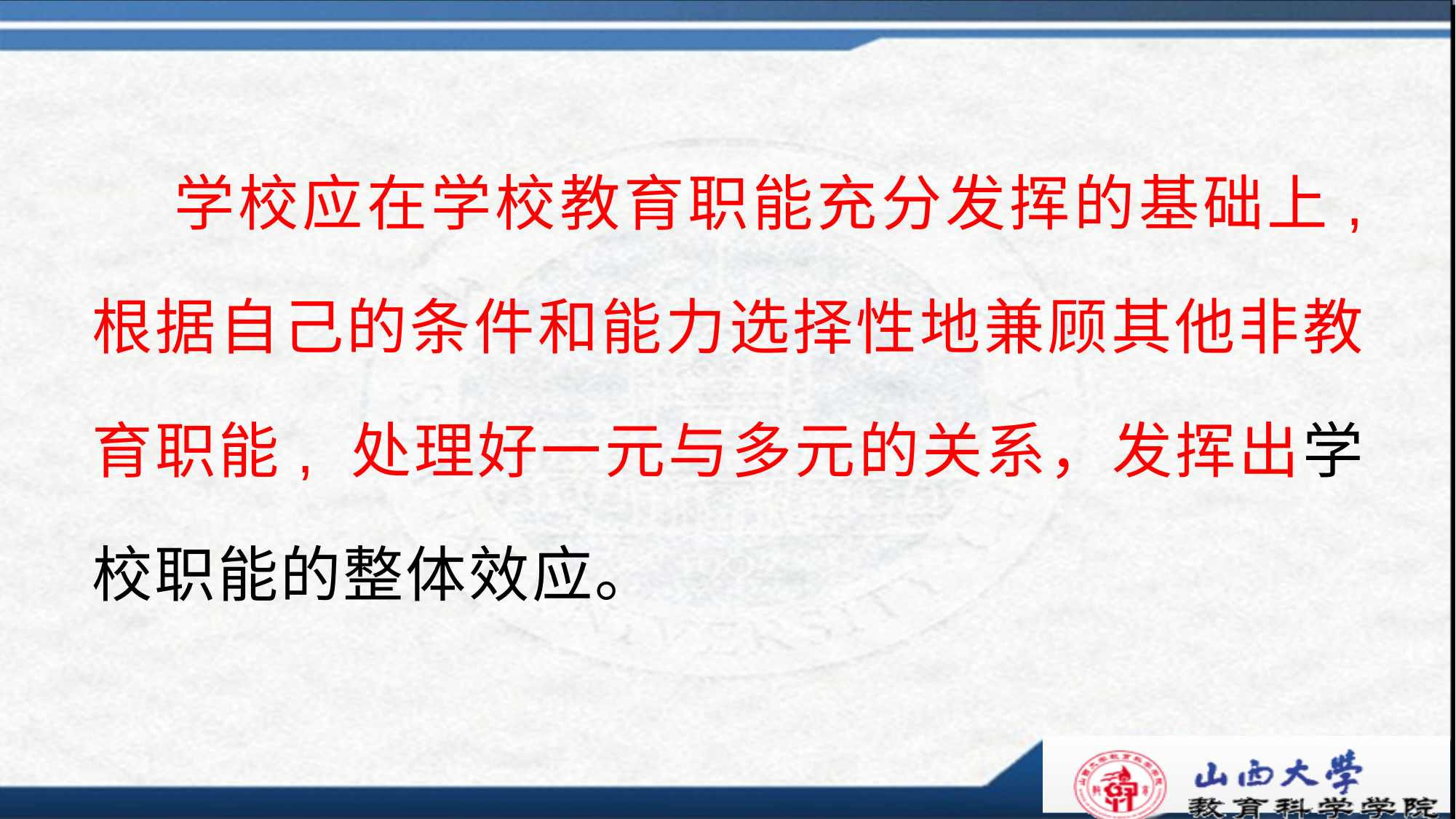

学校应在学校教育职能充分发挥的基础上, 根据自己的条件和能力选择性地兼顾其他非教育职能, 处理好一元与多元的关系，发挥出学校职能的整体效应。